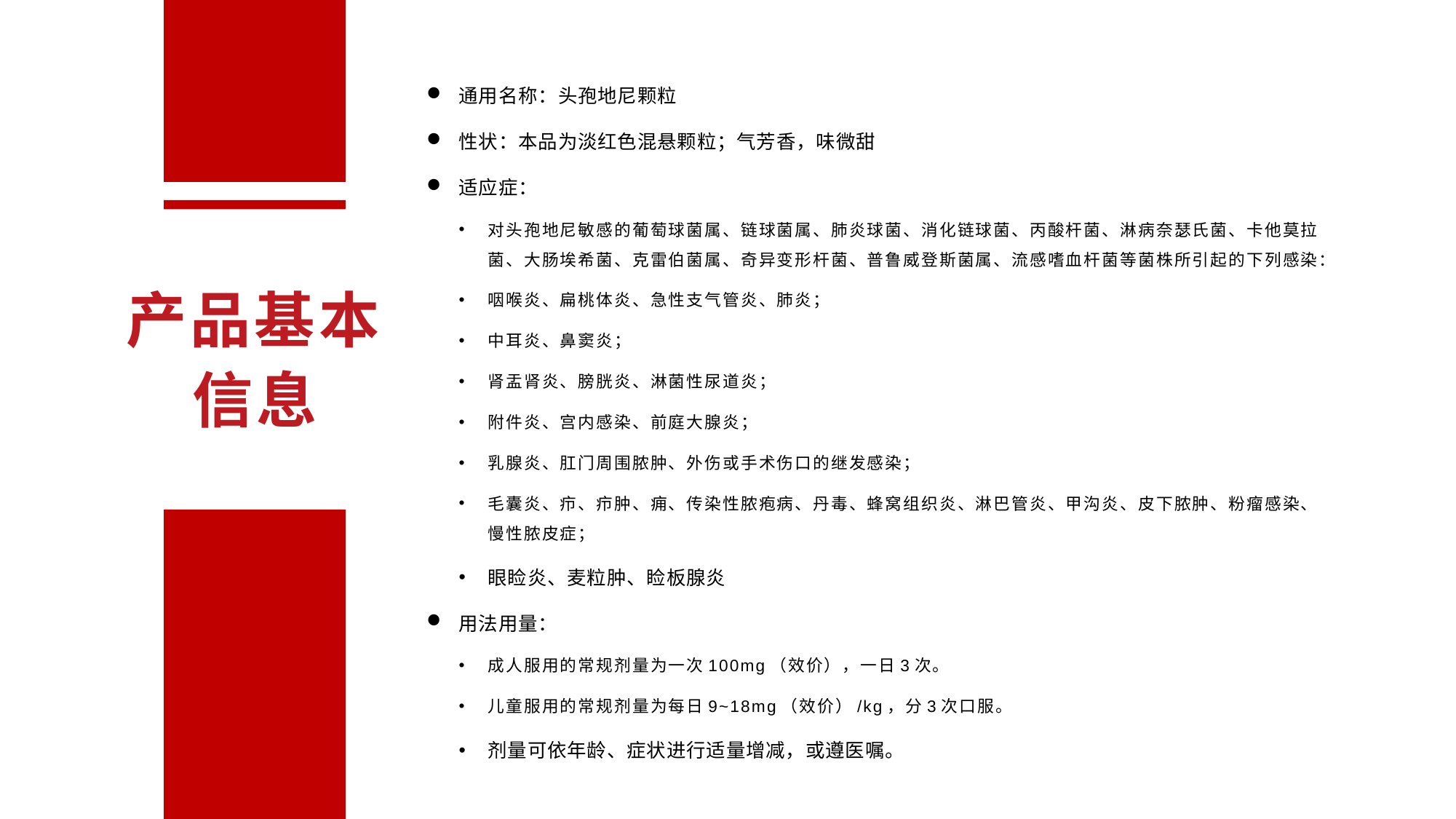

通用名称：头孢地尼颗粒
性状：本品为淡红色混悬颗粒；气芳香，味微甜
适应症：
对头孢地尼敏感的葡萄球菌属、链球菌属、肺炎球菌、消化链球菌、丙酸杆菌、淋病奈瑟氏菌、卡他莫拉菌、大肠埃希菌、克雷伯菌属、奇异变形杆菌、普鲁威登斯菌属、流感嗜血杆菌等菌株所引起的下列感染：
咽喉炎、扁桃体炎、急性支气管炎、肺炎；
中耳炎、鼻窦炎；
肾盂肾炎、膀胱炎、淋菌性尿道炎；
附件炎、宫内感染、前庭大腺炎；
乳腺炎、肛门周围脓肿、外伤或手术伤口的继发感染；
毛囊炎、疖、疖肿、痈、传染性脓疱病、丹毒、蜂窝组织炎、淋巴管炎、甲沟炎、皮下脓肿、粉瘤感染、慢性脓皮症；
眼睑炎、麦粒肿、睑板腺炎
用法用量：
成人服用的常规剂量为一次100mg（效价），一日3次。
儿童服用的常规剂量为每日9~18mg（效价）/kg，分3次口服。
剂量可依年龄、症状进行适量增减，或遵医嘱。

产品基本信息